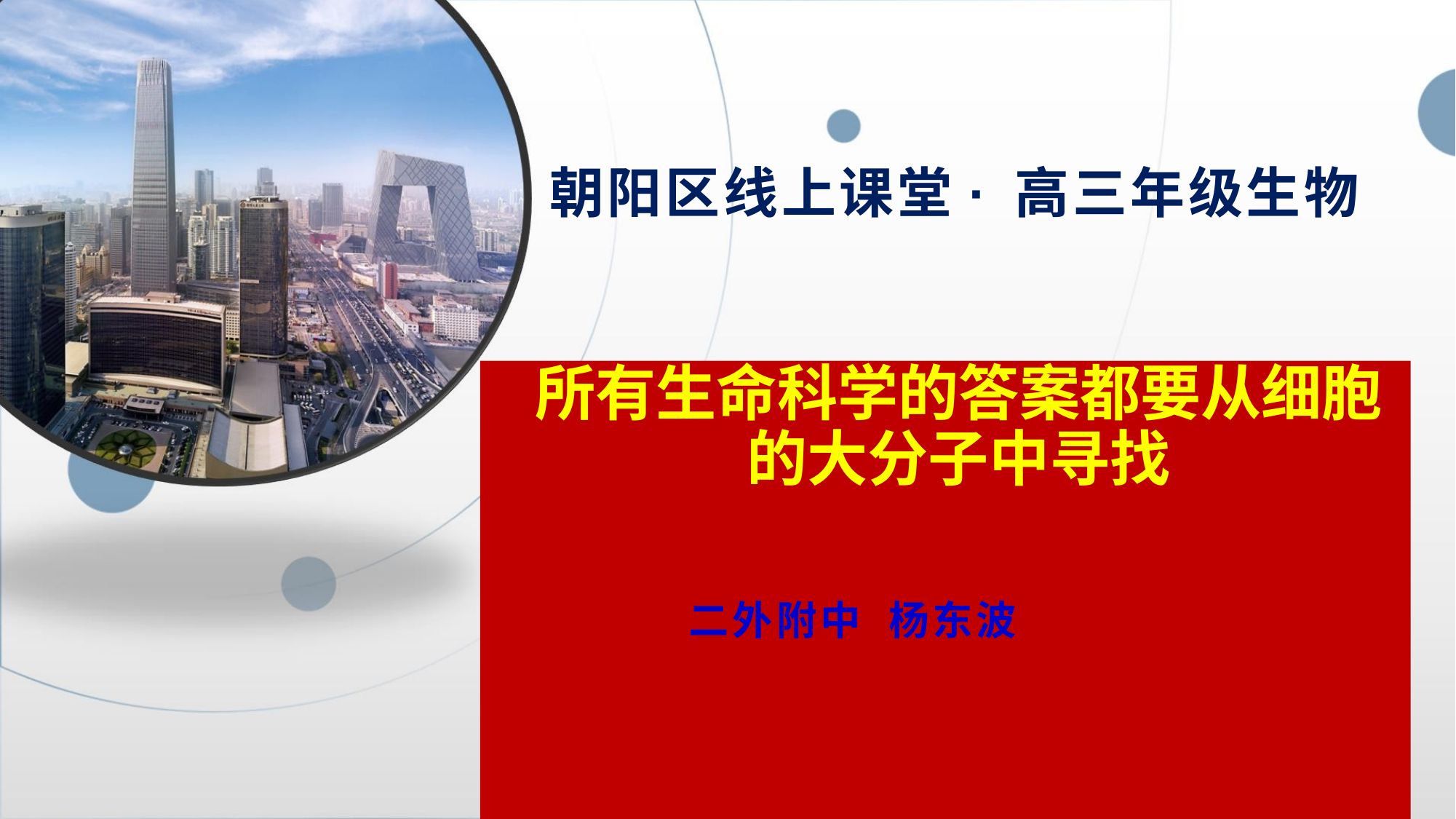

# 朝阳区线上课堂· 高三年级生物
所有生命科学的答案都要从细胞的大分子中寻找
二外附中  杨东波